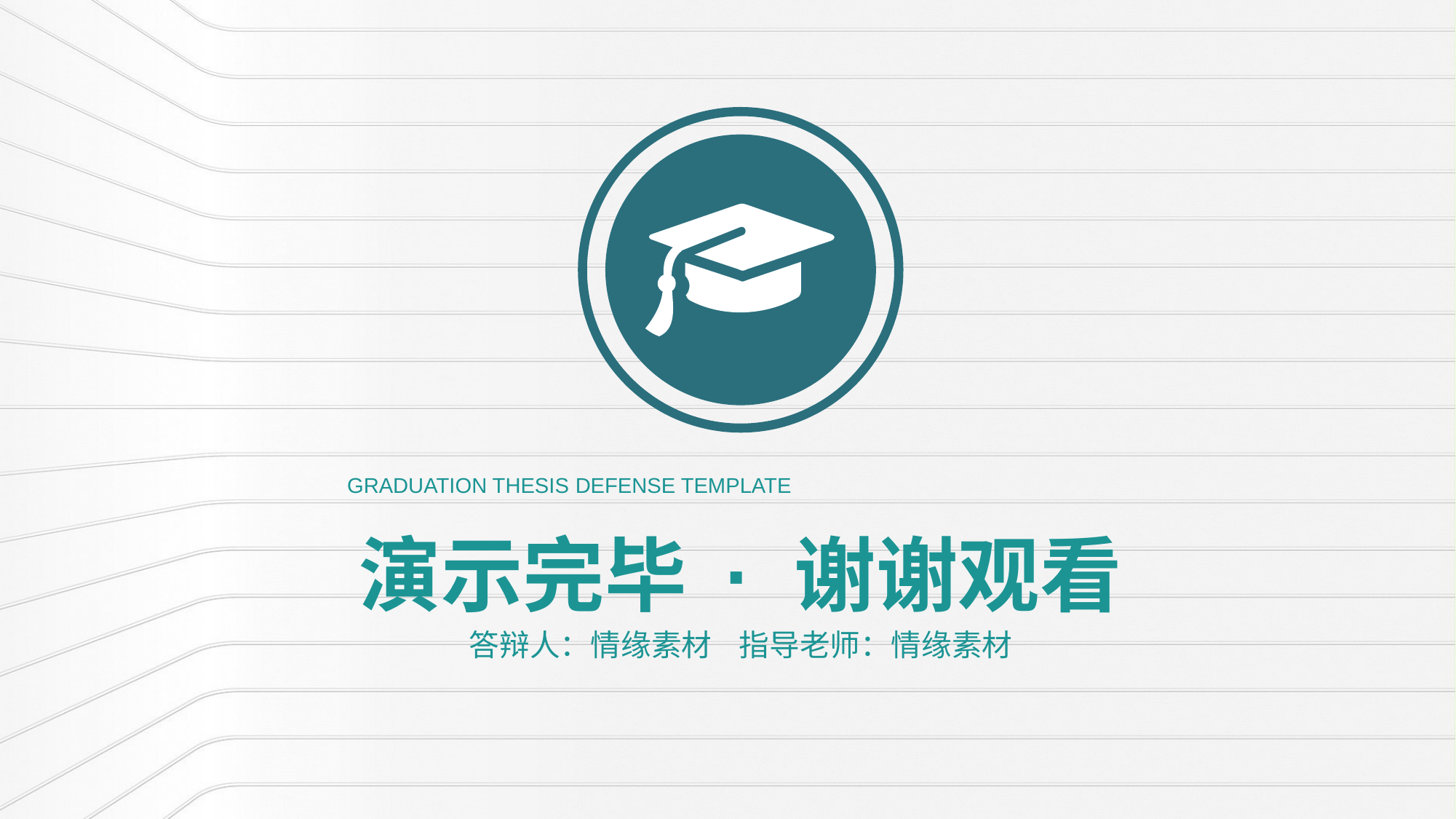

GRADUATION THESIS DEFENSE TEMPLATE
演示完毕 · 谢谢观看
答辩人：情缘素材    指导老师：情缘素材